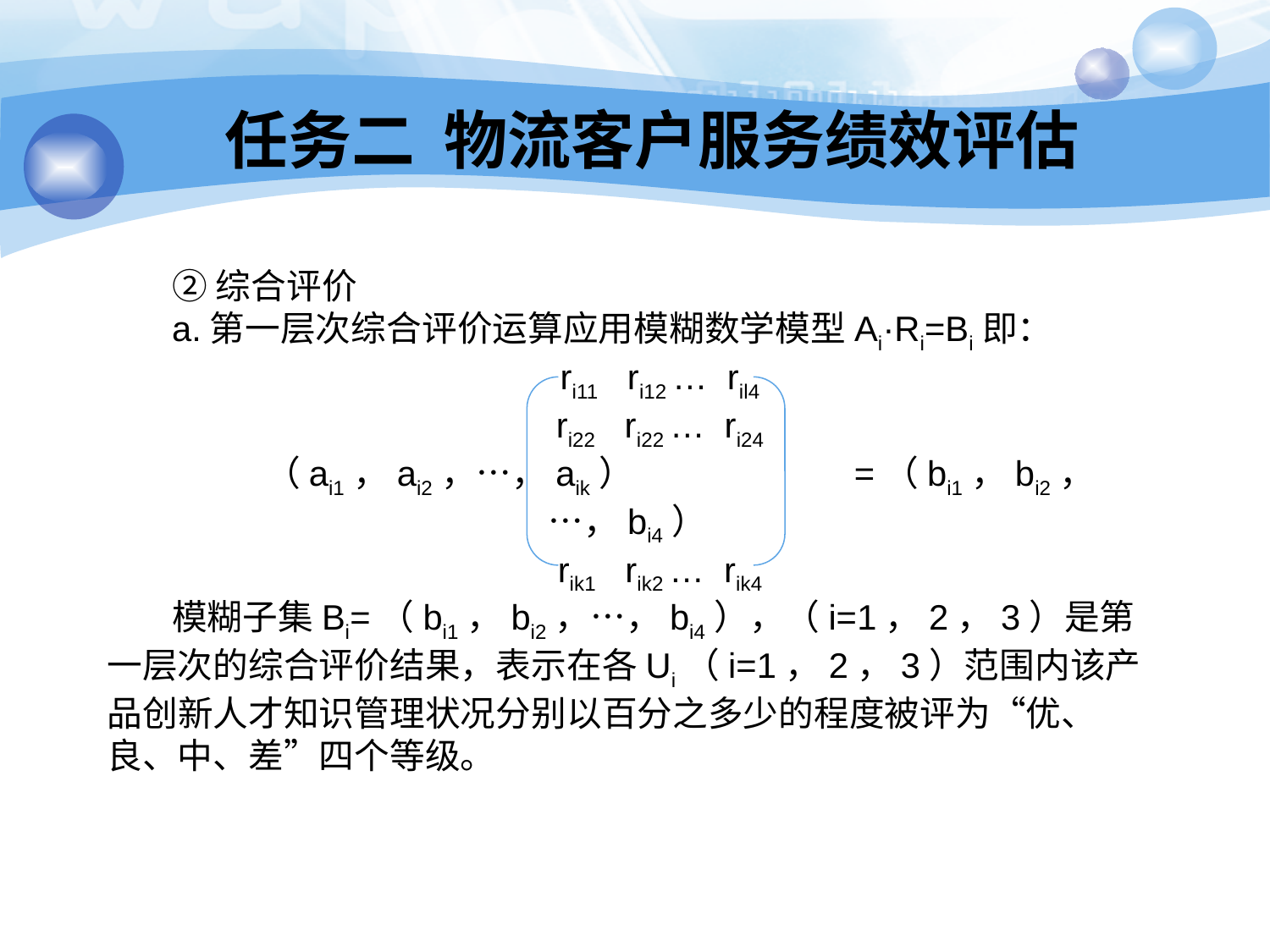

任务二  物流客户服务绩效评估
②综合评价
a.第一层次综合评价运算应用模糊数学模型Ai·Ri=Bi即：
ri11   ri12 …  ril4
ri22   ri22 …  ri24
    （ai1，ai2，…，aik）                           =（bi1，bi2，…，bi4）
rik1   rik2 …  rik4
模糊子集Bi=（bi1，bi2，…，bi4），（i=1，2，3）是第一层次的综合评价结果，表示在各Ui（i=1，2，3）范围内该产品创新人才知识管理状况分别以百分之多少的程度被评为“优、良、中、差”四个等级。